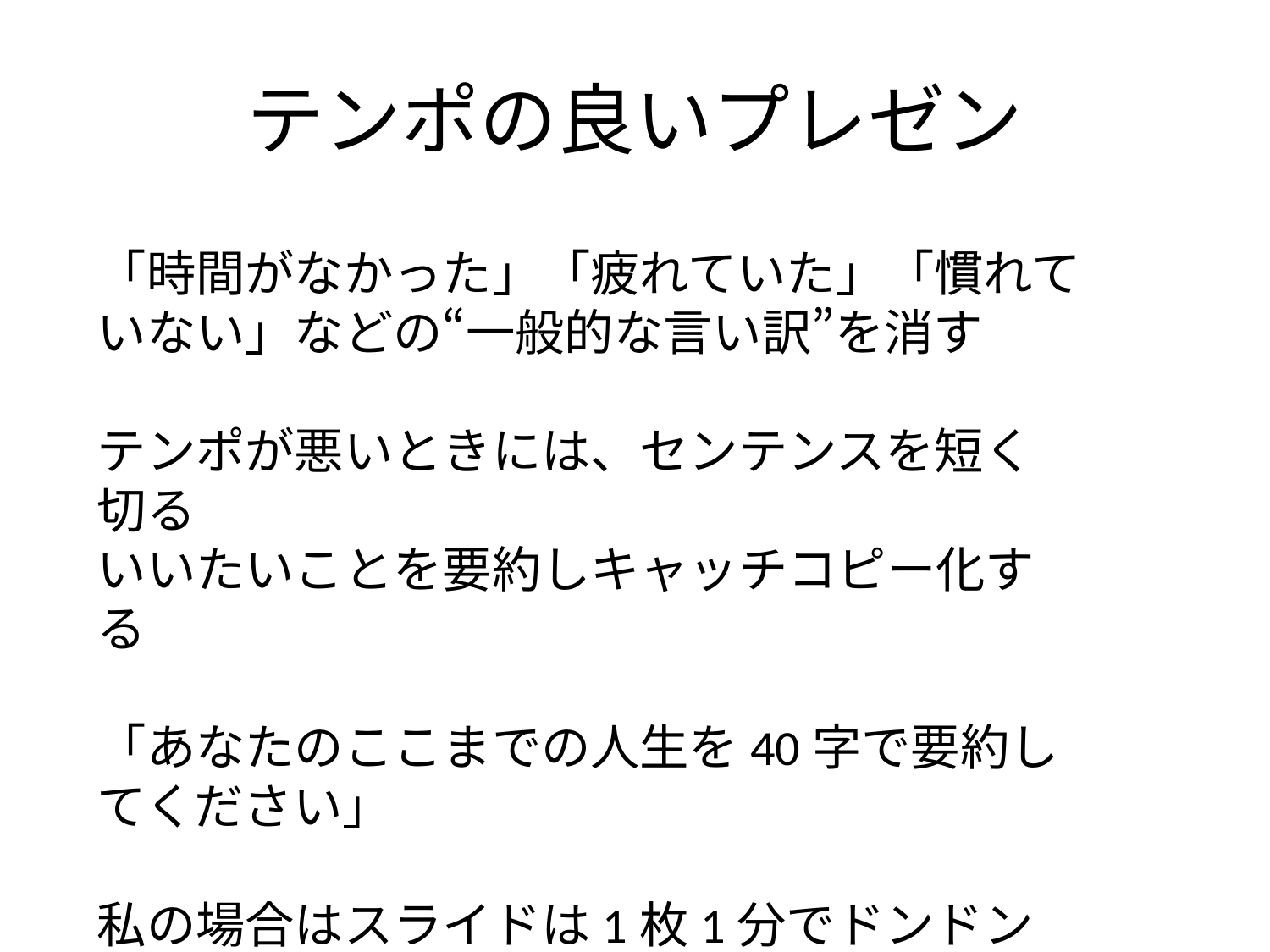

# テンポの良いプレゼン
「時間がなかった」「疲れていた」「慣れていない」などの“一般的な言い訳”を消す

テンポが悪いときには、センテンスを短く切る
いいたいことを要約しキャッチコピー化する

「あなたのここまでの人生を40字で要約してください」

私の場合はスライドは1枚1分でドンドン進める